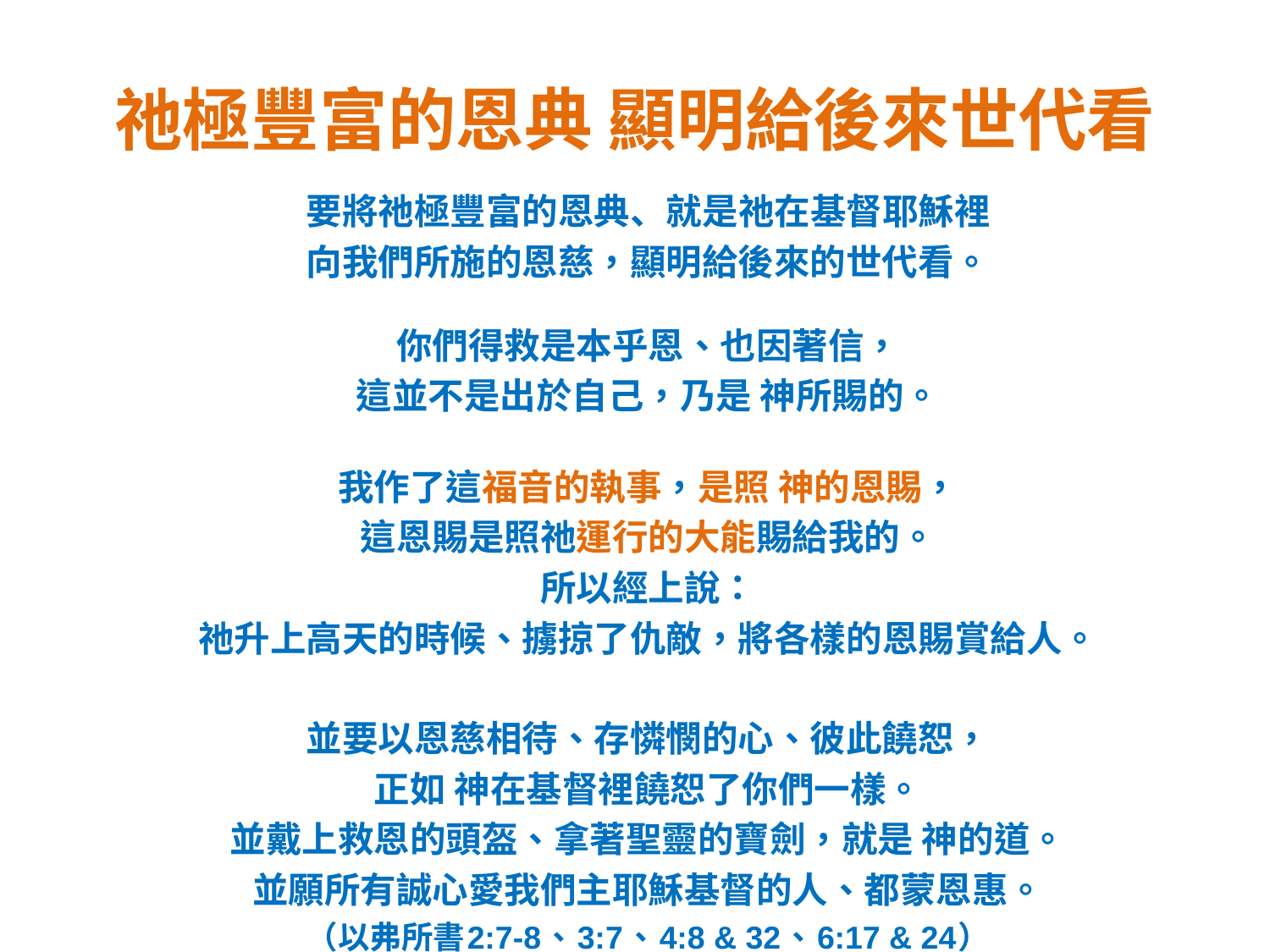

# 祂極豐富的恩典 顯明給後來世代看
要將祂極豐富的恩典、就是祂在基督耶穌裡
向我們所施的恩慈，顯明給後來的世代看。

你們得救是本乎恩、也因著信，
這並不是出於自己，乃是 神所賜的。

我作了這福音的執事，是照 神的恩賜，
這恩賜是照祂運行的大能賜給我的。
所以經上說：
祂升上高天的時候、擄掠了仇敵，將各樣的恩賜賞給人。

並要以恩慈相待、存憐憫的心、彼此饒恕，
正如 神在基督裡饒恕了你們一樣。
並戴上救恩的頭盔、拿著聖靈的寶劍，就是 神的道。
並願所有誠心愛我們主耶穌基督的人、都蒙恩惠。
（以弗所書2:7-8、3:7、4:8 & 32、6:17 & 24）